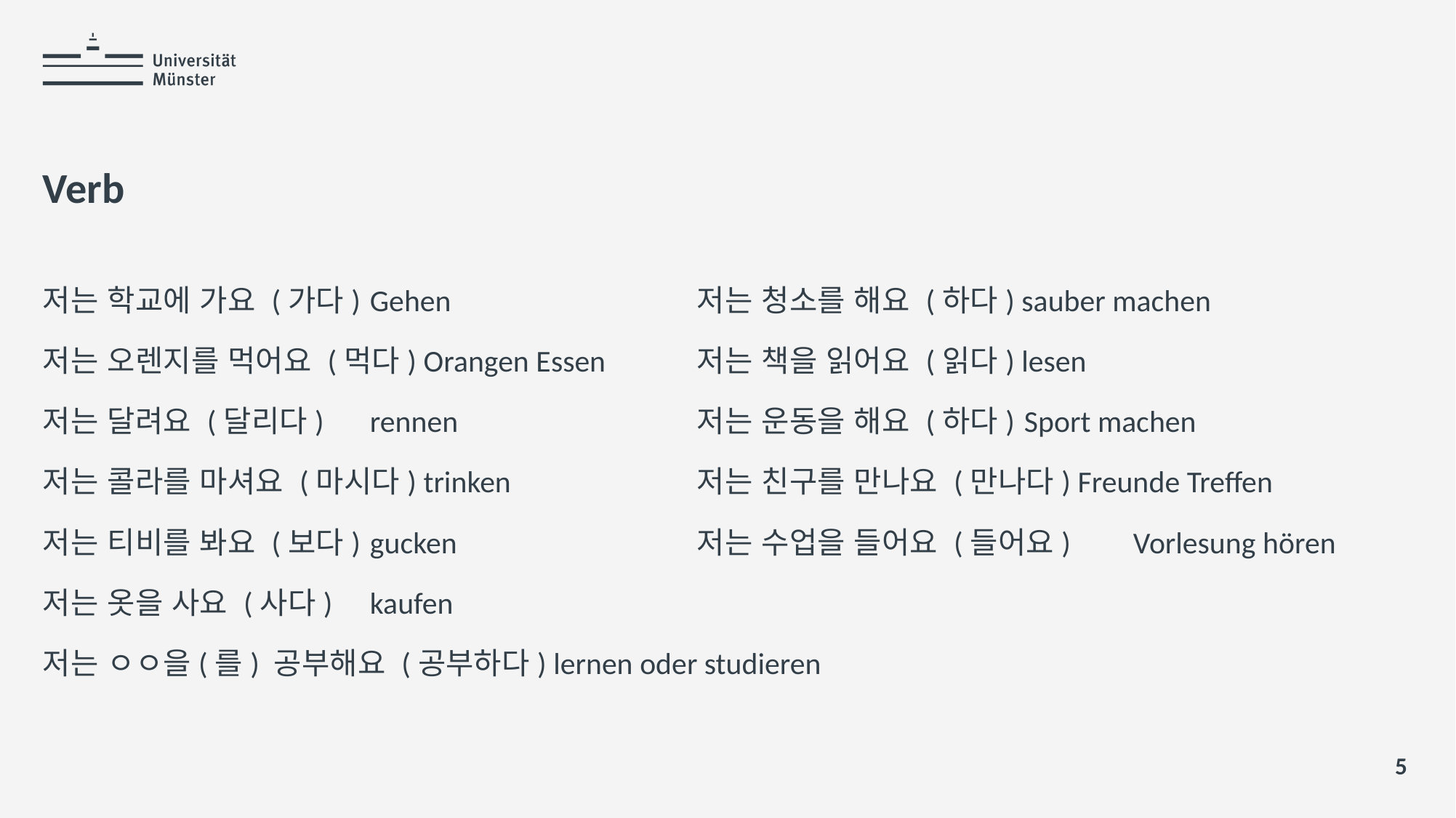

# Verb
저는 학교에 가요 (가다)	Gehen			저는 청소를 해요 (하다) sauber machen
저는 오렌지를 먹어요 (먹다) Orangen Essen	저는 책을 읽어요 (읽다) lesen
저는 달려요 (달리다)	rennen			저는 운동을 해요 (하다)	Sport machen
저는 콜라를 마셔요 (마시다) trinken		저는 친구를 만나요 (만나다) Freunde Treffen
저는 티비를 봐요 (보다)	gucken			저는 수업을 들어요 (들어요)	Vorlesung hören
저는 옷을 사요 (사다)	kaufen
저는 ㅇㅇ을(를) 공부해요 (공부하다) lernen oder studieren
5